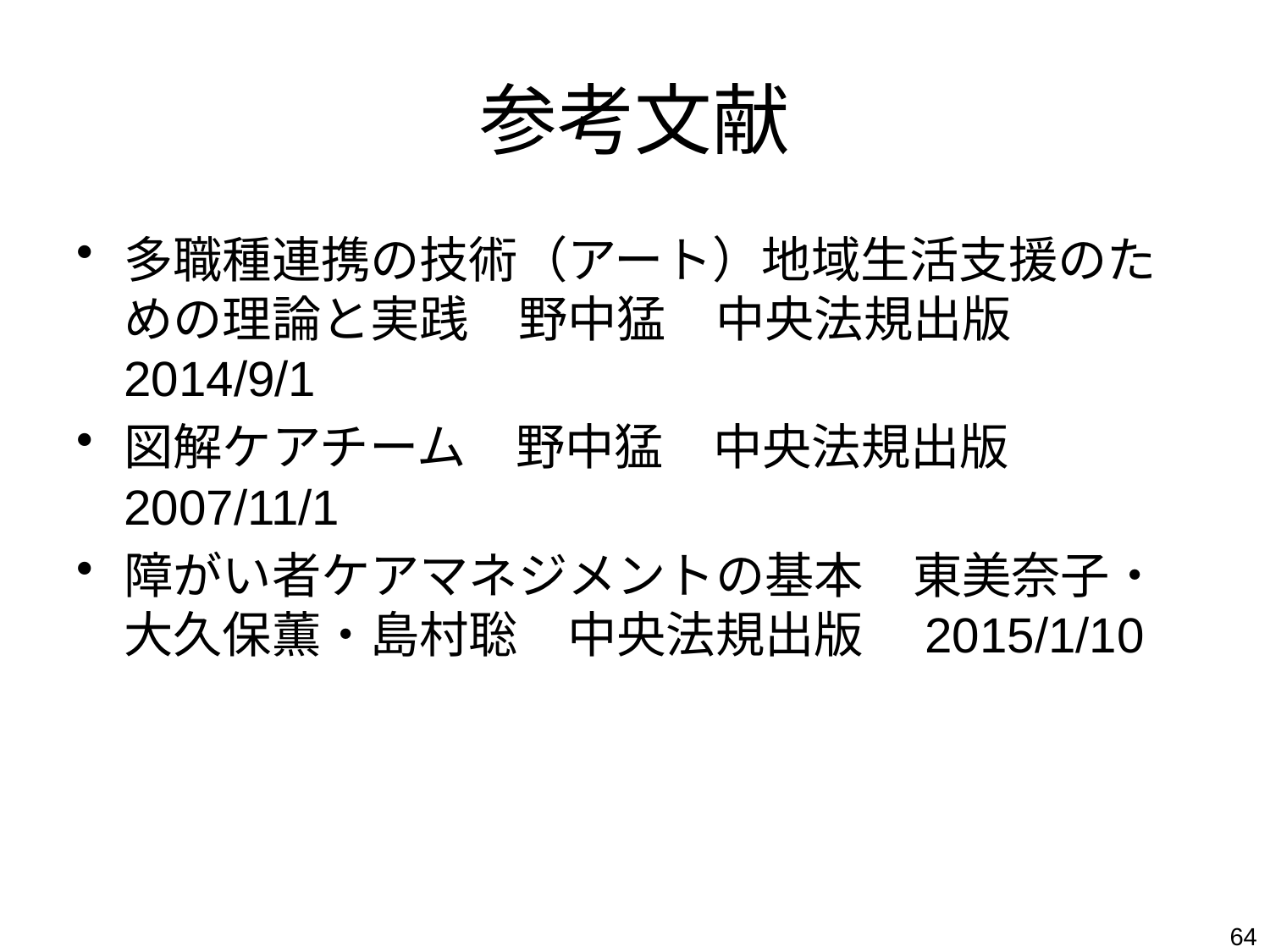

# 参考文献
多職種連携の技術（アート）地域生活支援のための理論と実践　野中猛　中央法規出版2014/9/1
図解ケアチーム　野中猛　中央法規出版　2007/11/1
障がい者ケアマネジメントの基本　東美奈子・大久保薫・島村聡　中央法規出版　2015/1/10

64